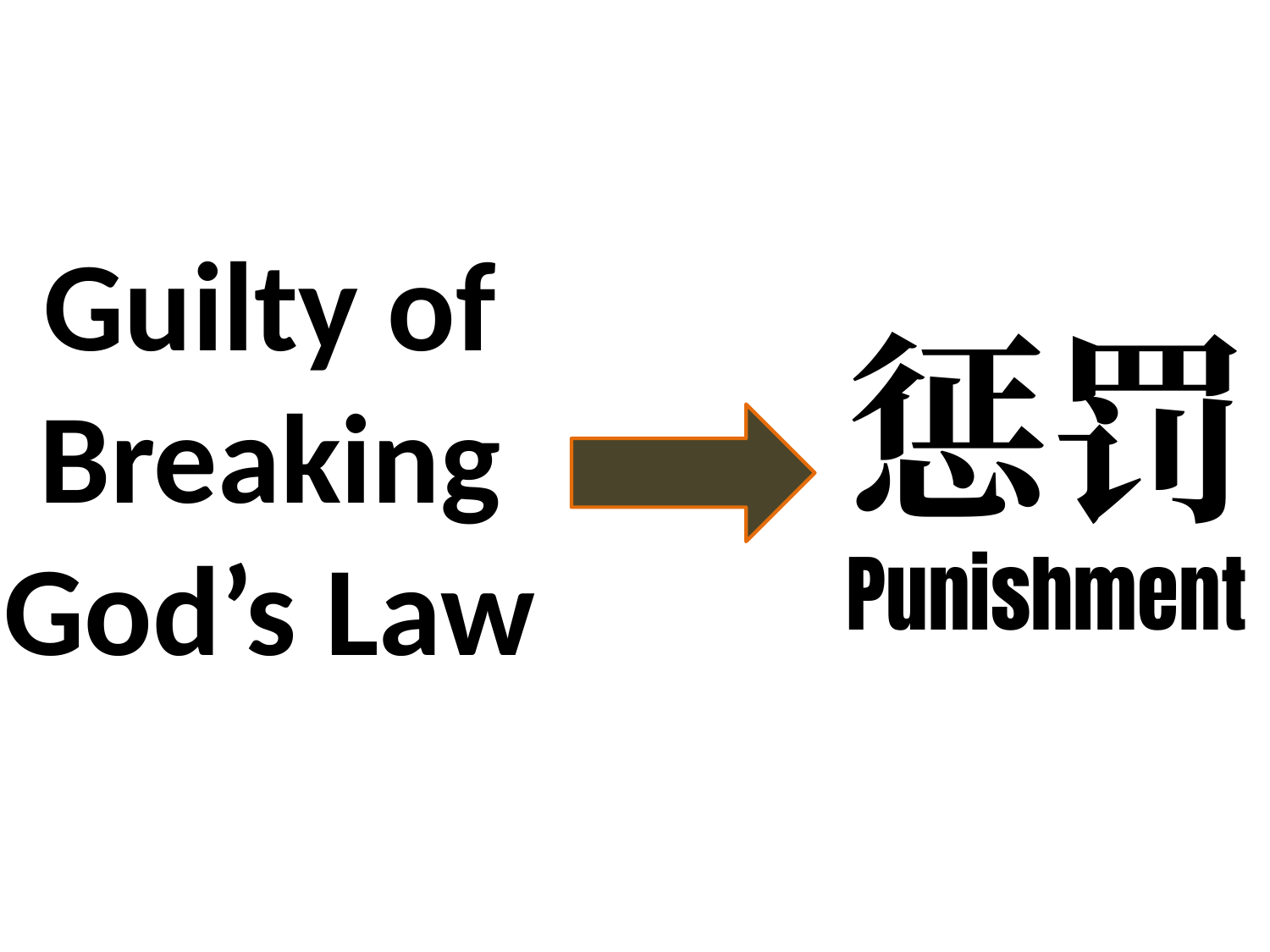

# Guilty of Breaking God’s Law
惩罚
Punishment